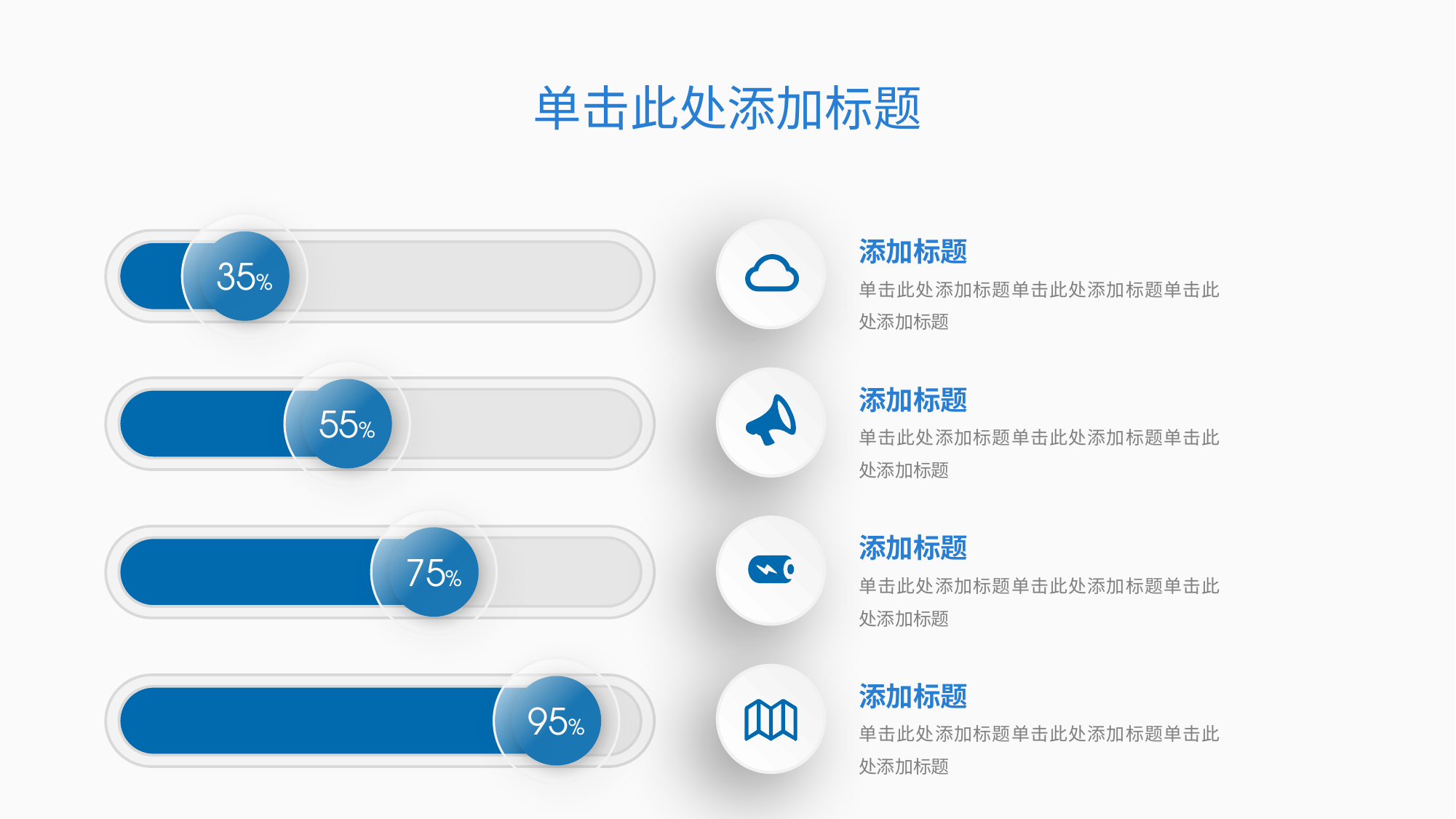

添加标题
单击此处添加标题单击此处添加标题单击此处添加标题

35%

添加标题
单击此处添加标题单击此处添加标题单击此处添加标题

55%

添加标题
单击此处添加标题单击此处添加标题单击此处添加标题

75%

添加标题
单击此处添加标题单击此处添加标题单击此处添加标题

95%